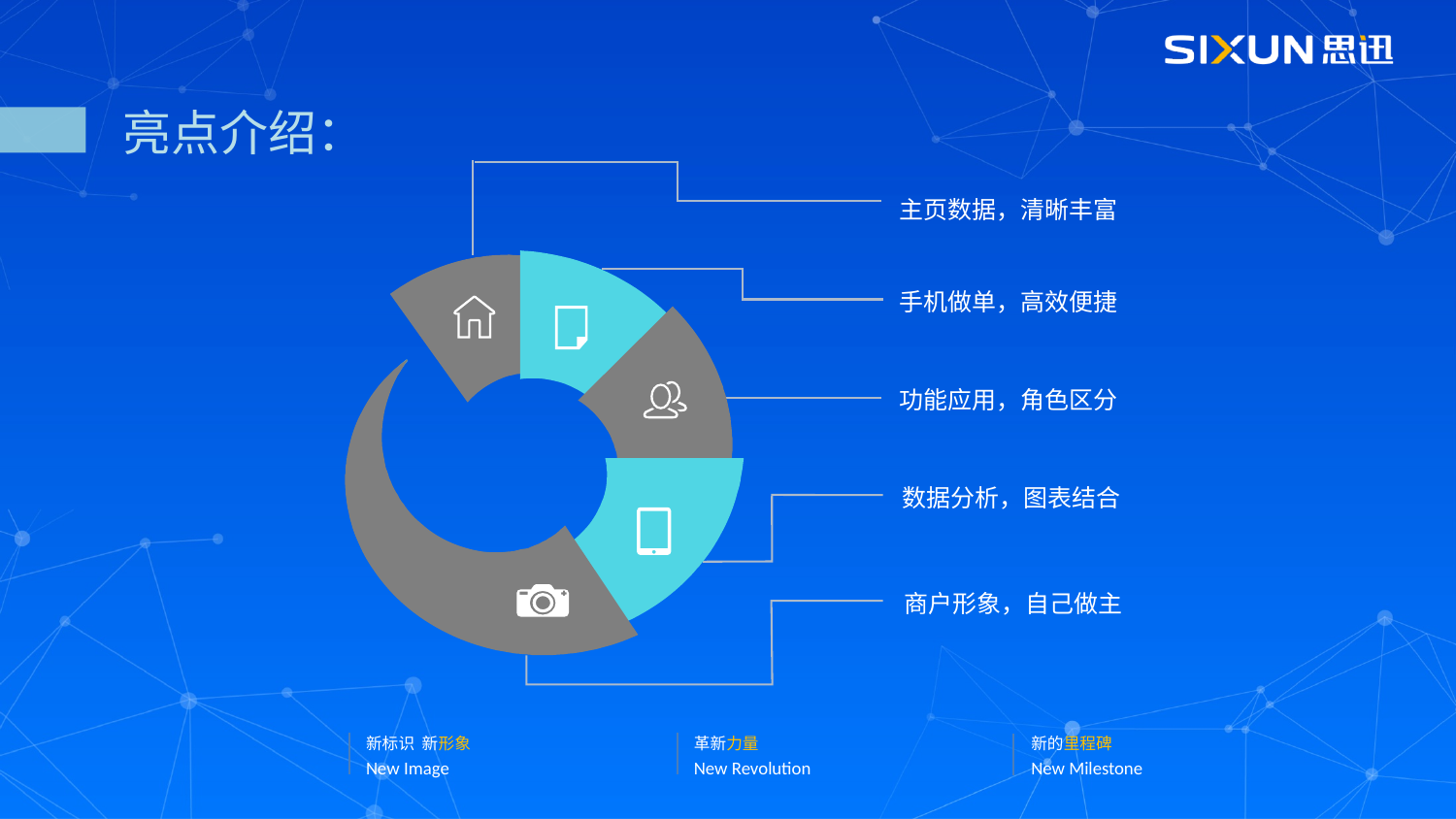

亮点介绍：

主页数据，清晰丰富

手机做单，高效便捷

功能应用，角色区分

数据分析，图表结合

商户形象，自己做主